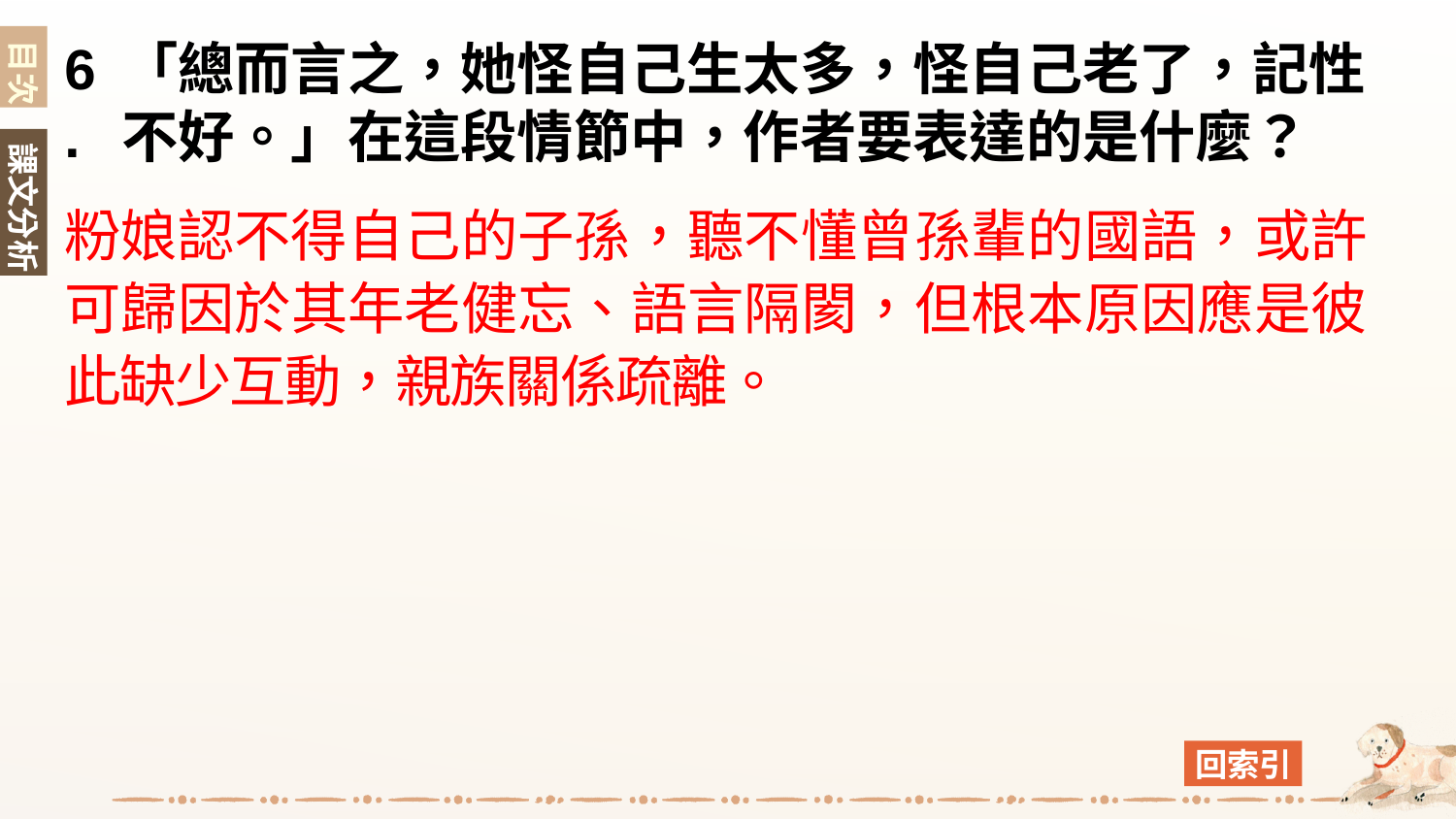

目次
6.
「總而言之，她怪自己生太多，怪自己老了，記性不好。」在這段情節中，作者要表達的是什麼？
課文分析
粉娘認不得自己的子孫，聽不懂曾孫輩的國語，或許可歸因於其年老健忘、語言隔閡，但根本原因應是彼此缺少互動，親族關係疏離。
回索引